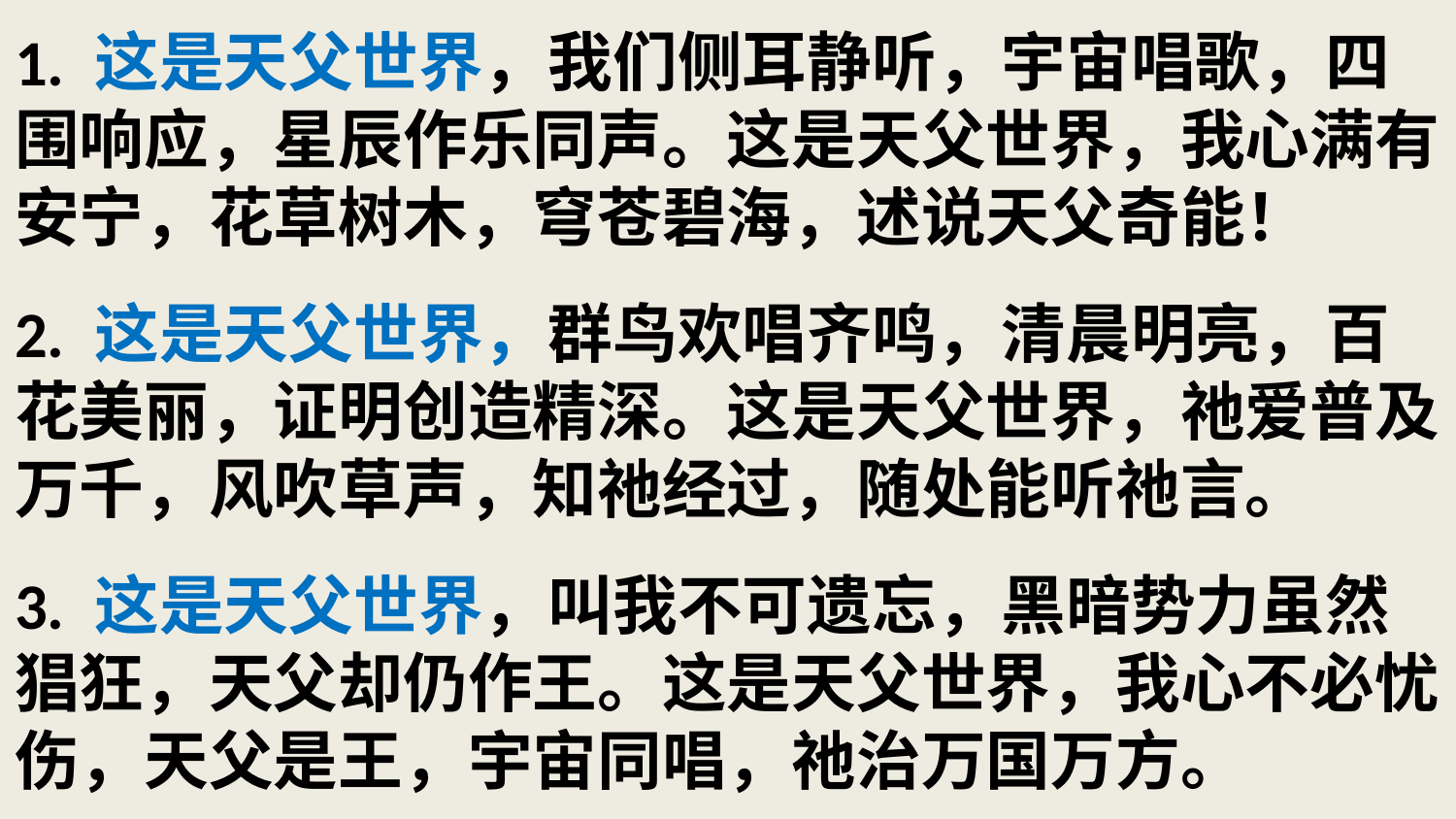

# 1. 这是天父世界，我们侧耳静听，宇宙唱歌，四围响应，星辰作乐同声。这是天父世界，我心满有安宁，花草树木，穹苍碧海，述说天父奇能！ 2. 这是天父世界，群鸟欢唱齐鸣，清晨明亮，百花美丽，证明创造精深。这是天父世界，祂爱普及万千，风吹草声，知祂经过，随处能听祂言。 3. 这是天父世界，叫我不可遗忘，黑暗势力虽然猖狂，天父却仍作王。这是天父世界，我心不必忧伤，天父是王，宇宙同唱，祂治万国万方。